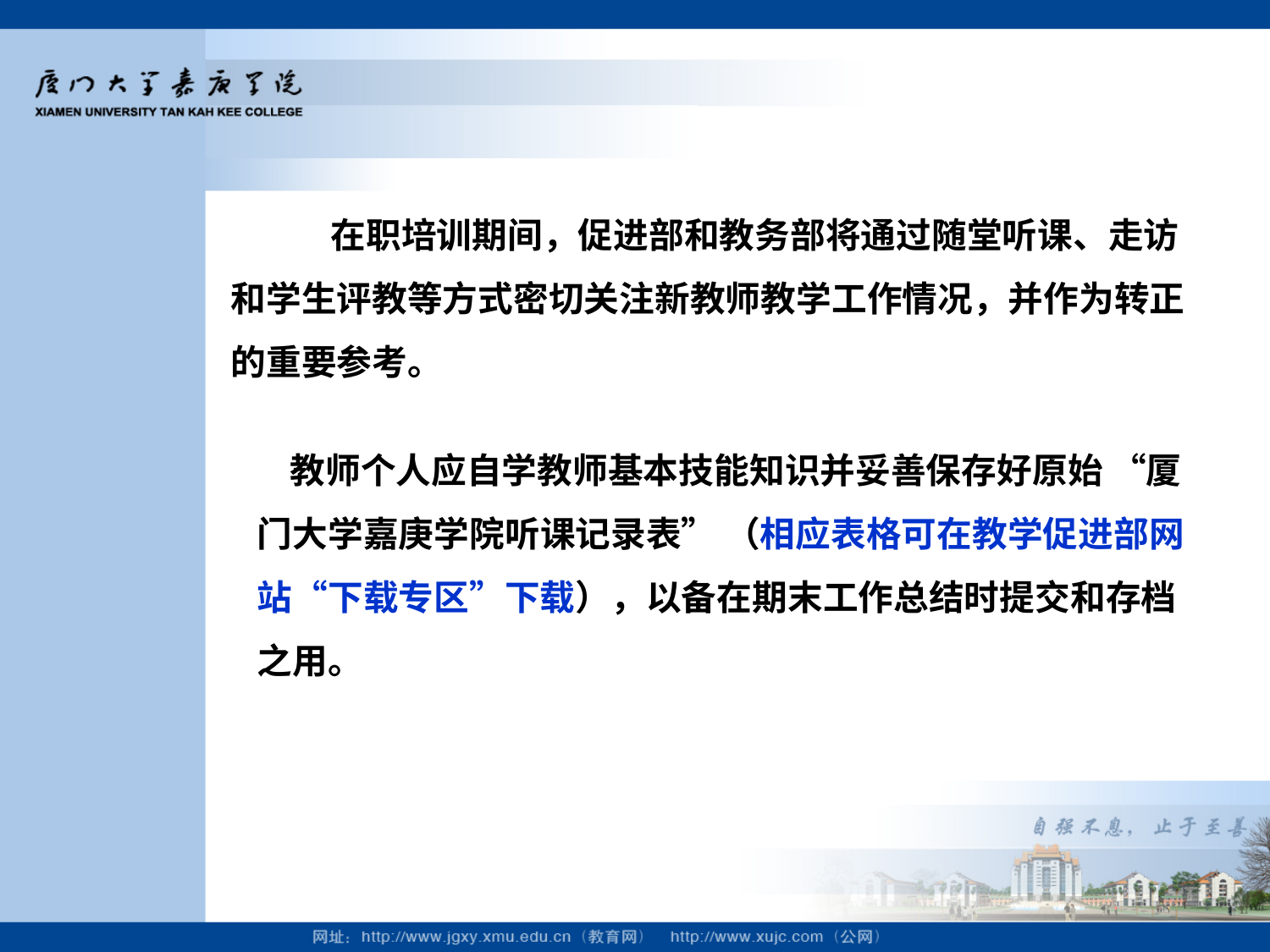

在职培训期间，促进部和教务部将通过随堂听课、走访和学生评教等方式密切关注新教师教学工作情况，并作为转正的重要参考。
   教师个人应自学教师基本技能知识并妥善保存好原始 “厦门大学嘉庚学院听课记录表” （相应表格可在教学促进部网站“下载专区”下载），以备在期末工作总结时提交和存档之用。